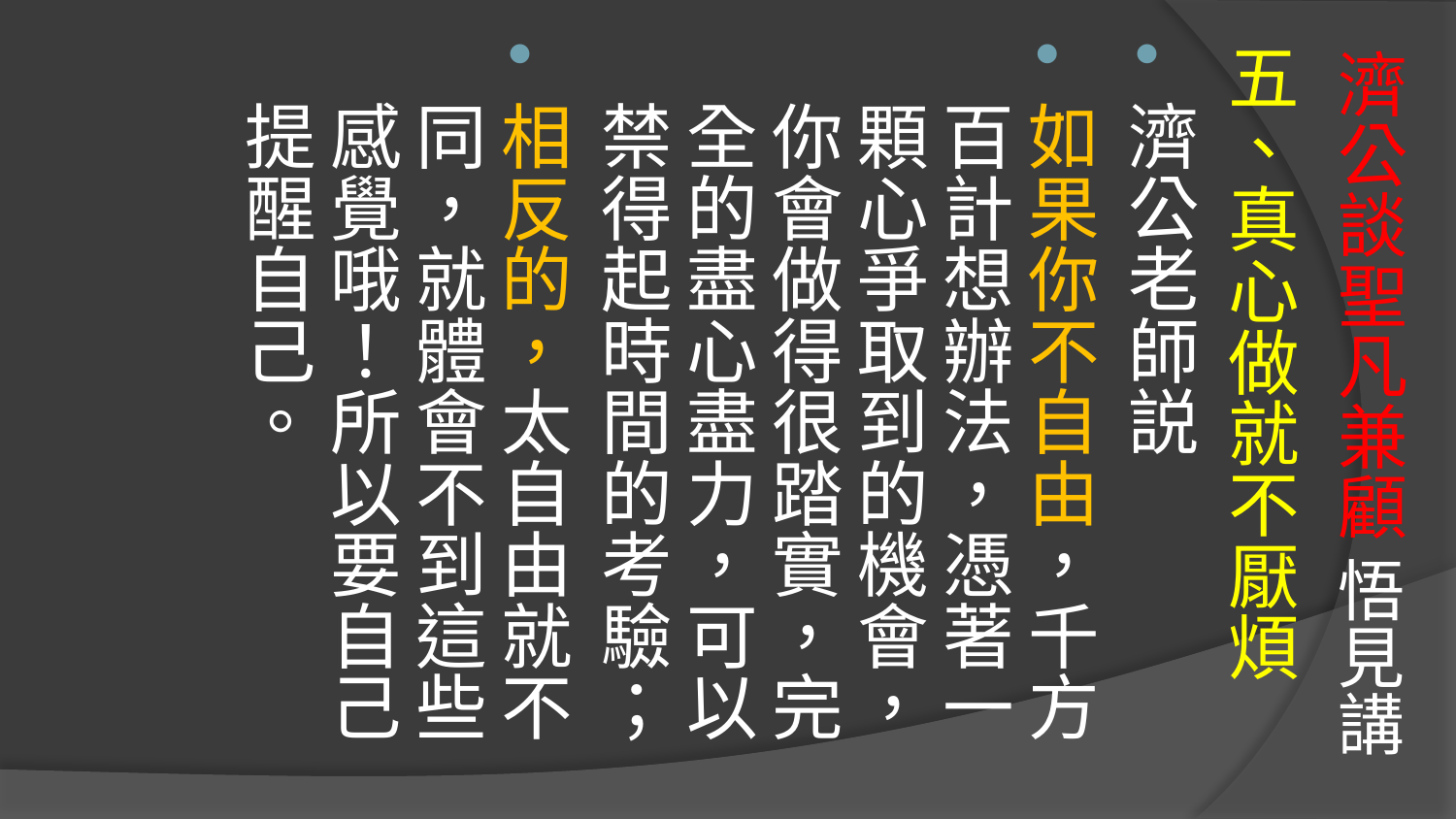

# 濟公談聖凡兼顧 悟見講
五、真心做就不厭煩
濟公老師説
如果你不自由，千方百計想辦法，憑著一顆心爭取到的機會，你會做得很踏實，完全的盡心盡力，可以禁得起時間的考驗；
相反的，太自由就不同，就體會不到這些感覺哦！所以要自己提醒自己。